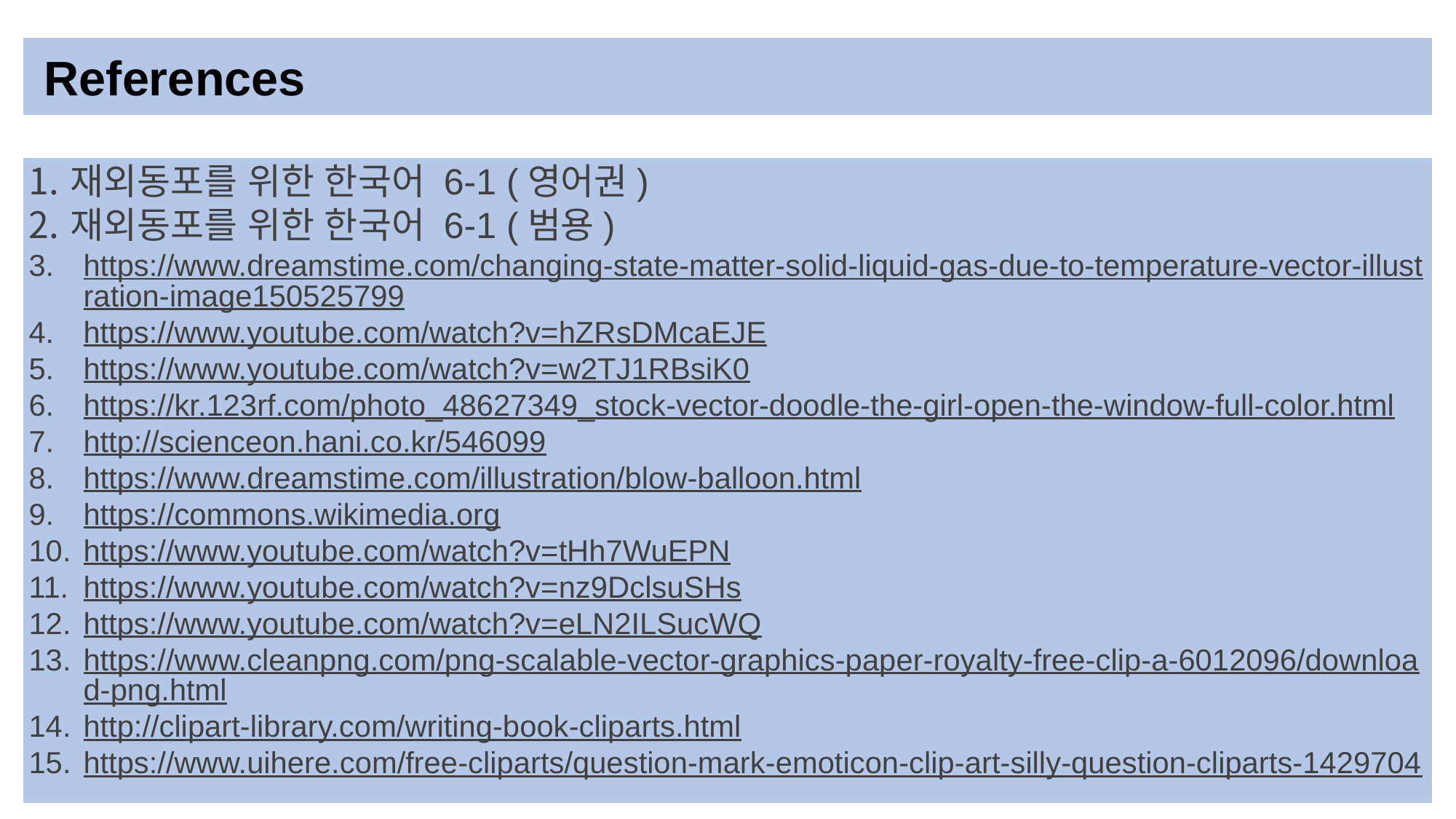

References
재외동포를 위한 한국어 6-1 (영어권)
재외동포를 위한 한국어 6-1 (범용)
https://www.dreamstime.com/changing-state-matter-solid-liquid-gas-due-to-temperature-vector-illustration-image150525799
https://www.youtube.com/watch?v=hZRsDMcaEJE
https://www.youtube.com/watch?v=w2TJ1RBsiK0
https://kr.123rf.com/photo_48627349_stock-vector-doodle-the-girl-open-the-window-full-color.html
http://scienceon.hani.co.kr/546099
https://www.dreamstime.com/illustration/blow-balloon.html
https://commons.wikimedia.org
https://www.youtube.com/watch?v=tHh7WuEPN
https://www.youtube.com/watch?v=nz9DclsuSHs
https://www.youtube.com/watch?v=eLN2ILSucWQ
https://www.cleanpng.com/png-scalable-vector-graphics-paper-royalty-free-clip-a-6012096/download-png.html
http://clipart-library.com/writing-book-cliparts.html
https://www.uihere.com/free-cliparts/question-mark-emoticon-clip-art-silly-question-cliparts-1429704